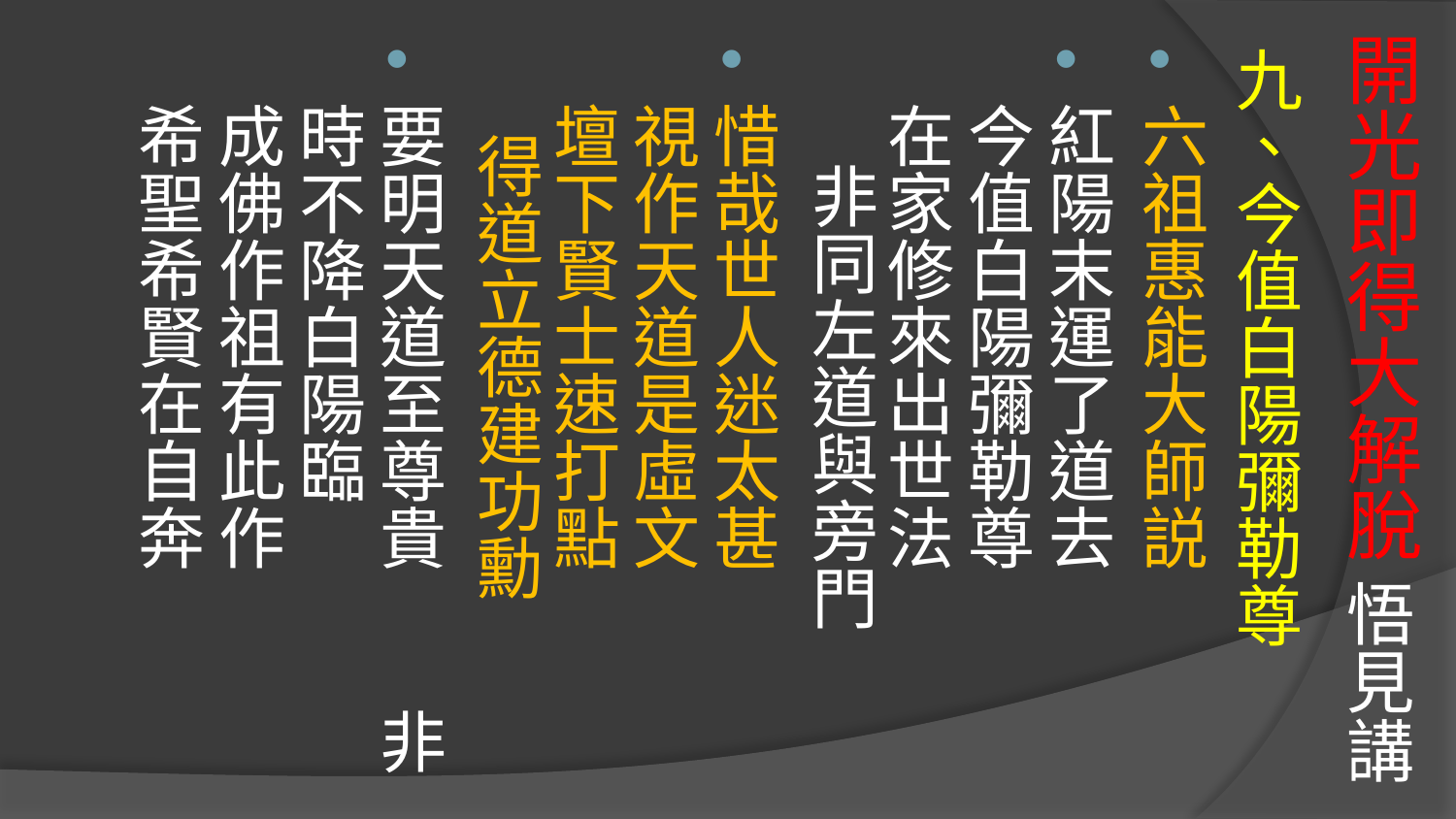

# 開光即得大解脫 悟見講
九、今值白陽彌勒尊
六祖惠能大師説
紅陽末運了道去          今值白陽彌勒尊 
在家修來出世法                  非同左道與旁門
惜哉世人迷太甚              視作天道是虛文
壇下賢士速打點                得道立德建功勳
要明天道至尊貴         非時不降白陽臨 
成佛作祖有此作              希聖希賢在自奔